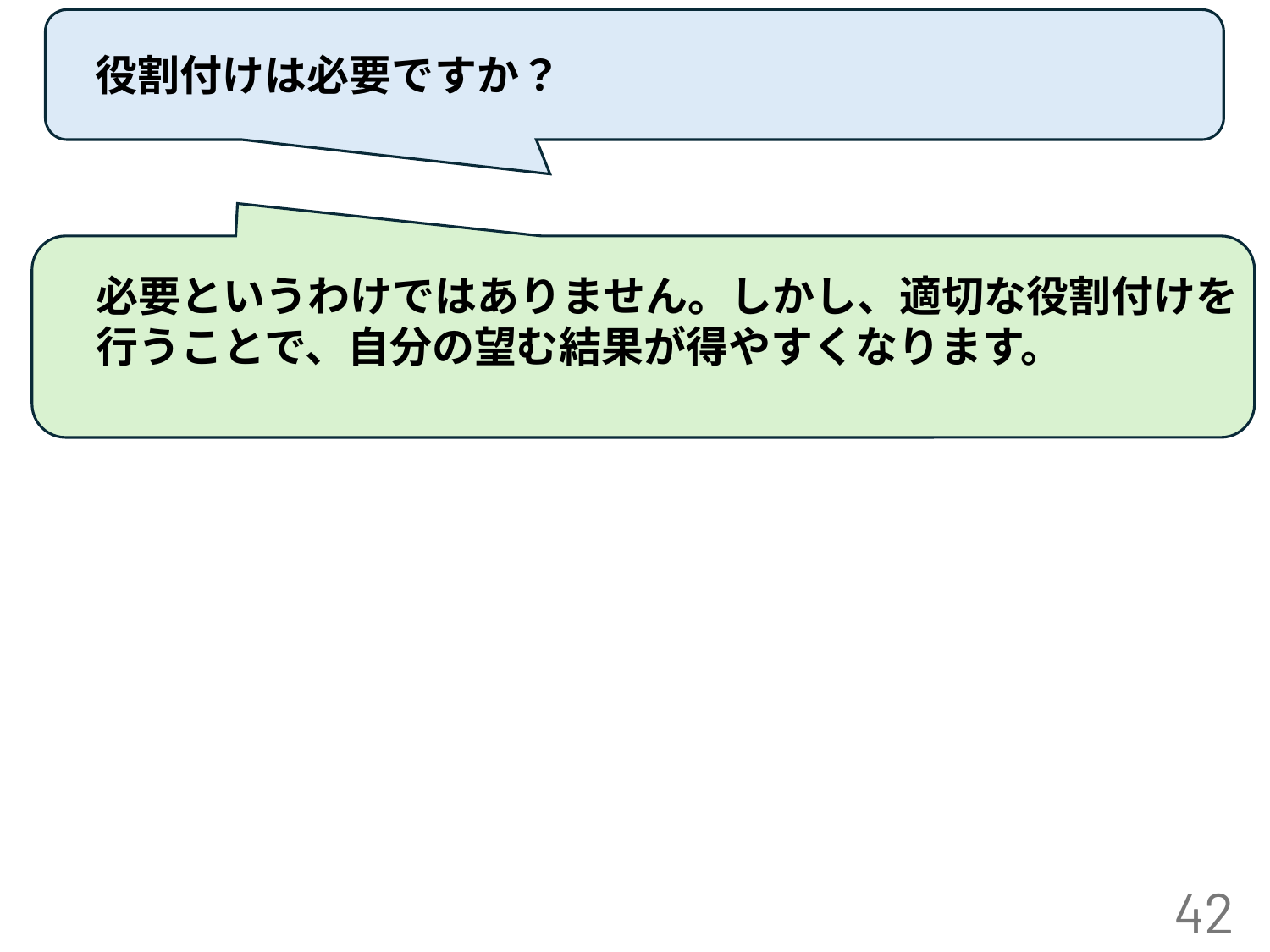

役割付けは必要ですか？

必要というわけではありません。しかし、適切な役割付けを
行うことで、自分の望む結果が得やすくなります。
42